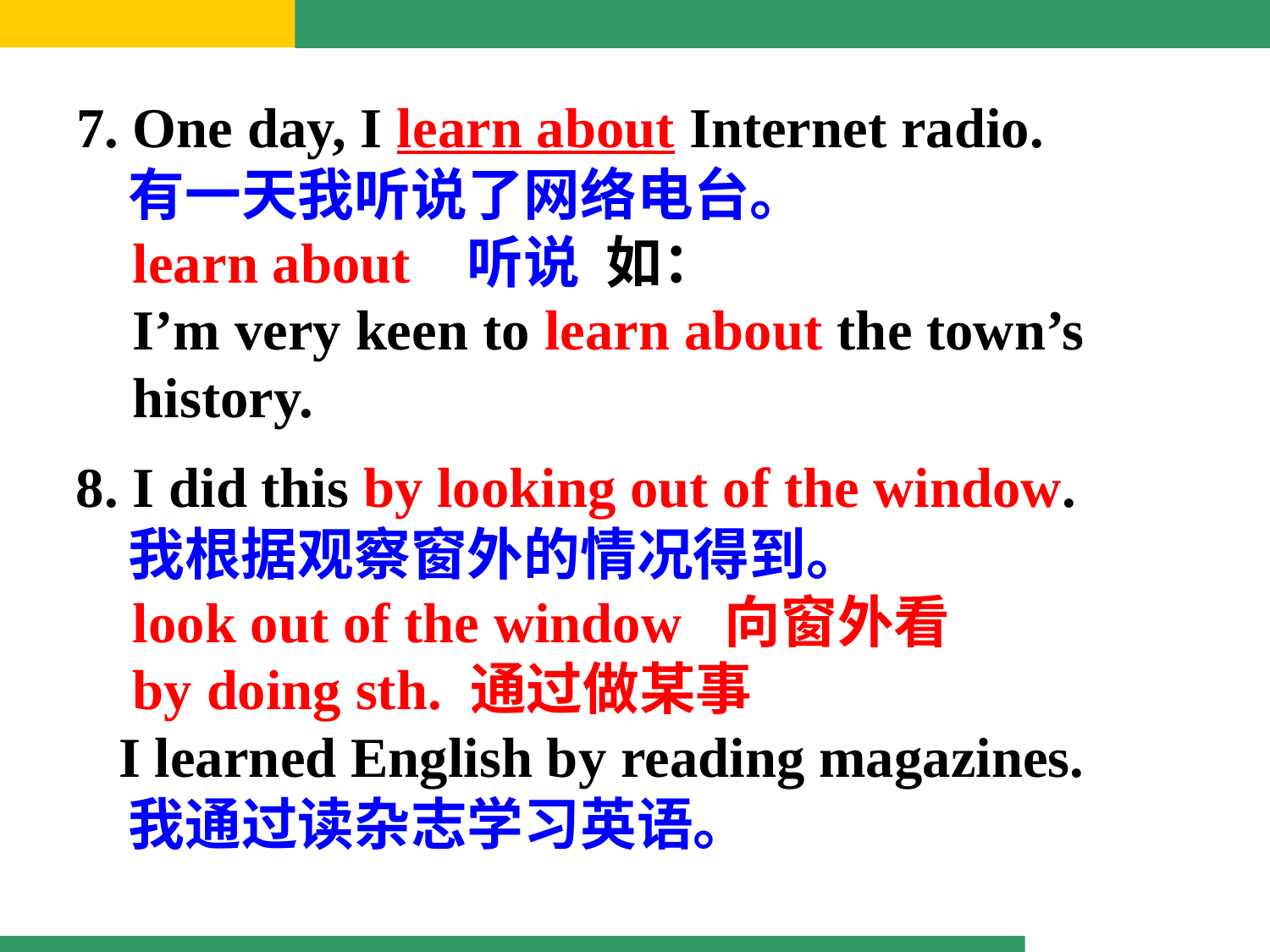

7. One day, I learn about Internet radio.
   有一天我听说了网络电台。
    learn about   听说  如：
    I’m very keen to learn about the town’s
    history.
8. I did this by looking out of the window.
   我根据观察窗外的情况得到。
    look out of the window  向窗外看
    by doing sth. 通过做某事
   I learned English by reading magazines.
   我通过读杂志学习英语。